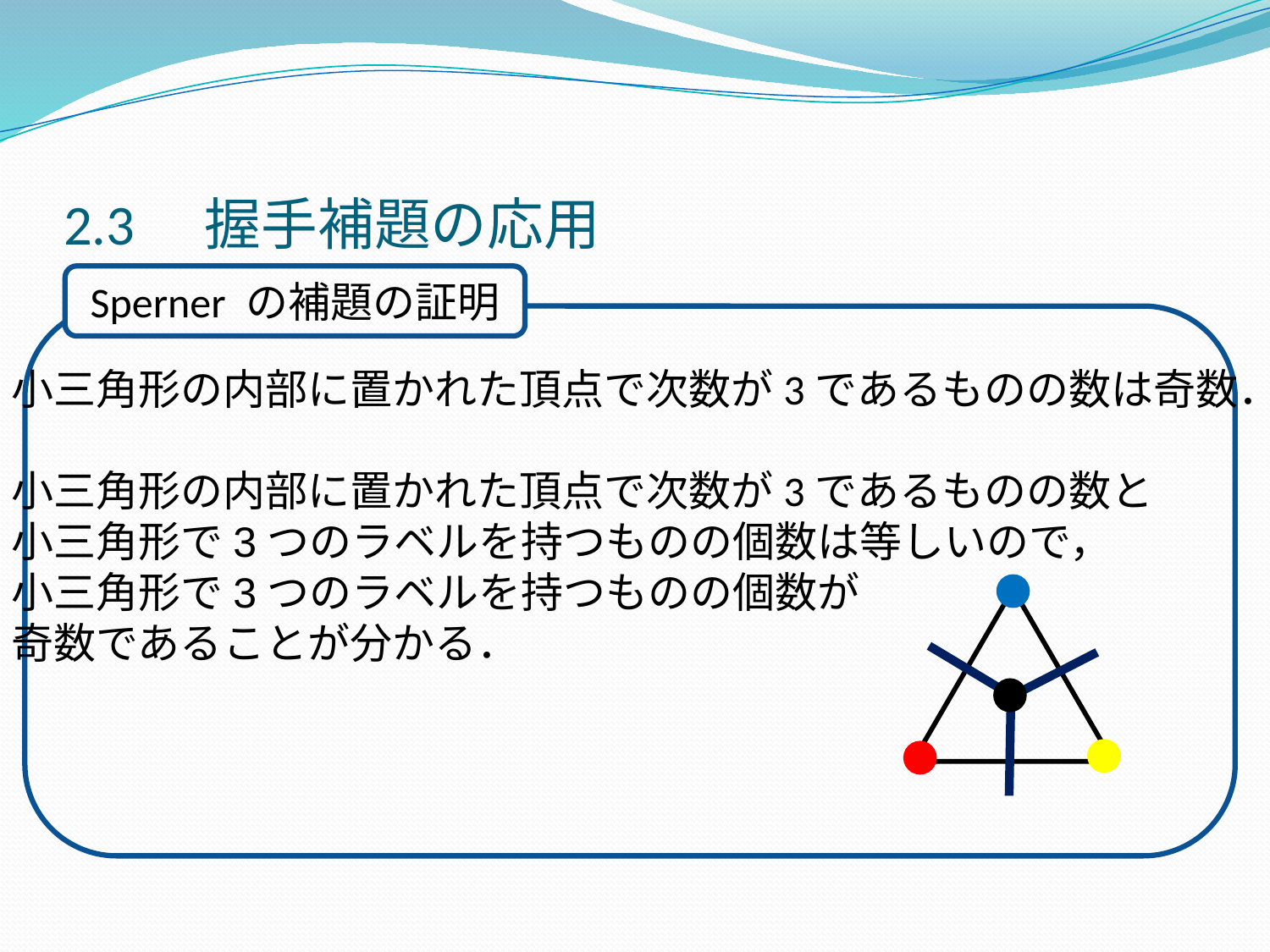

# 2.3　握手補題の応用
Sperner の補題の証明

小三角形の内部に置かれた頂点で次数が3であるものの数は奇数．

小三角形の内部に置かれた頂点で次数が3であるものの数と
小三角形で3つのラベルを持つものの個数は等しいので，
小三角形で3つのラベルを持つものの個数が
奇数であることが分かる．